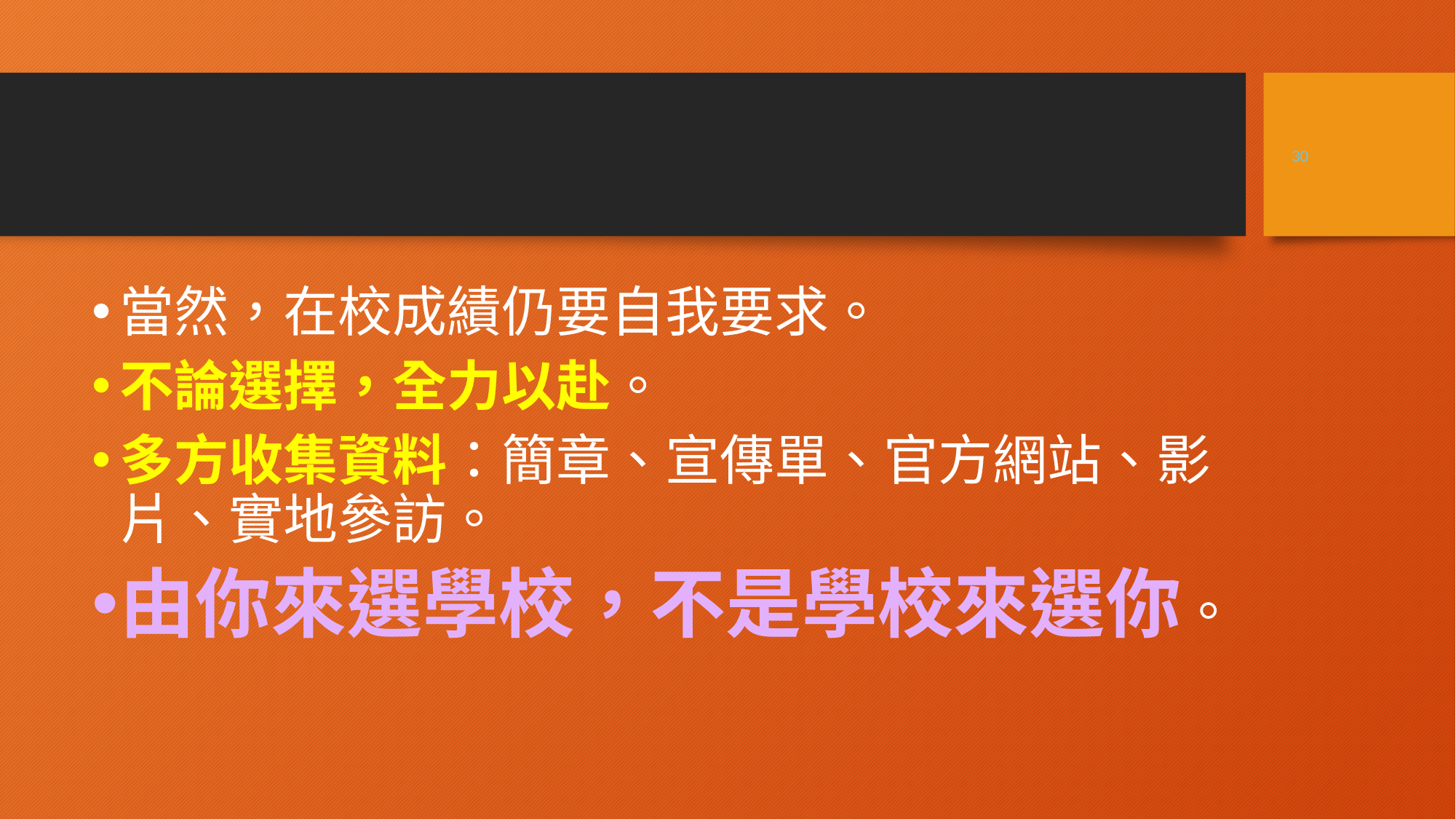

30
#
當然，在校成績仍要自我要求。
不論選擇，全力以赴。
多方收集資料：簡章、宣傳單、官方網站、影片、實地參訪。
由你來選學校，不是學校來選你。